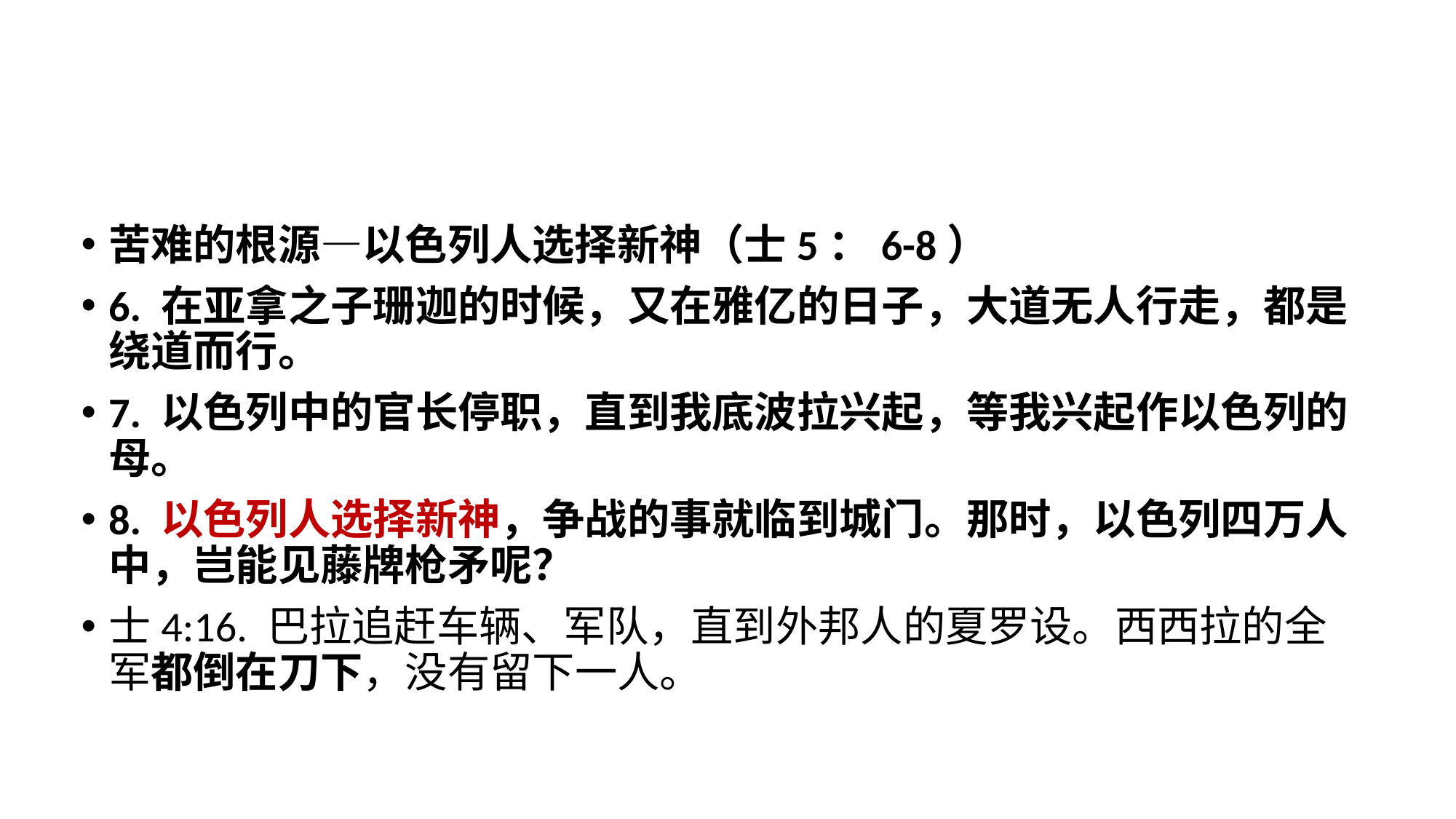

苦难的根源—以色列人选择新神（士5：6-8）
6. 在亚拿之子珊迦的时候，又在雅亿的日子，大道无人行走，都是绕道而行。
7. 以色列中的官长停职，直到我底波拉兴起，等我兴起作以色列的母。
8. 以色列人选择新神，争战的事就临到城门。那时，以色列四万人中，岂能见藤牌枪矛呢？
士4:16. 巴拉追赶车辆、军队，直到外邦人的夏罗设。西西拉的全军都倒在刀下，没有留下一人。